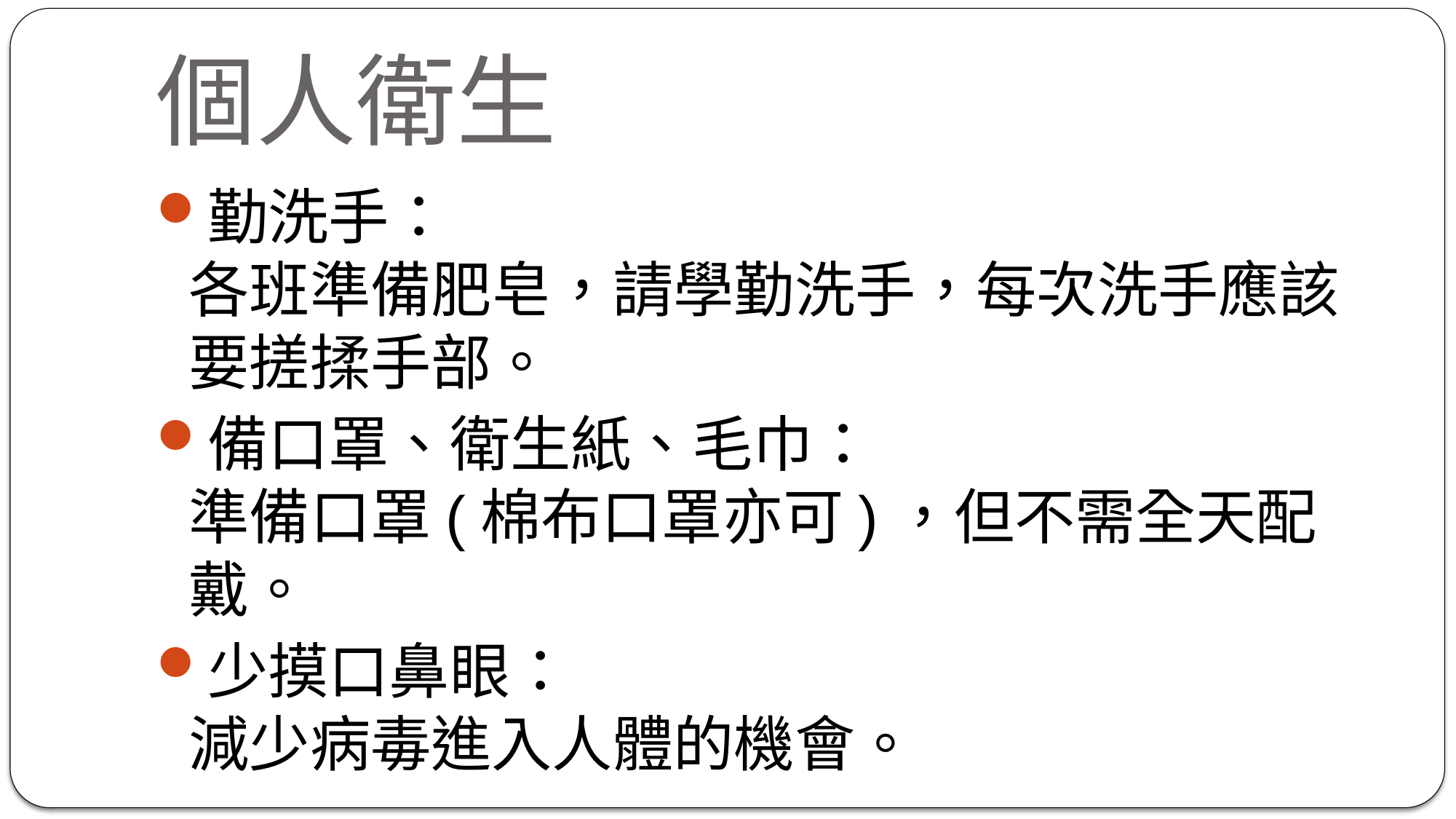

# 個人衛生
勤洗手：
各班準備肥皂，請學勤洗手，每次洗手應該要搓揉手部。
備口罩、衛生紙、毛巾：
準備口罩(棉布口罩亦可)，但不需全天配戴。
少摸口鼻眼：
減少病毒進入人體的機會。